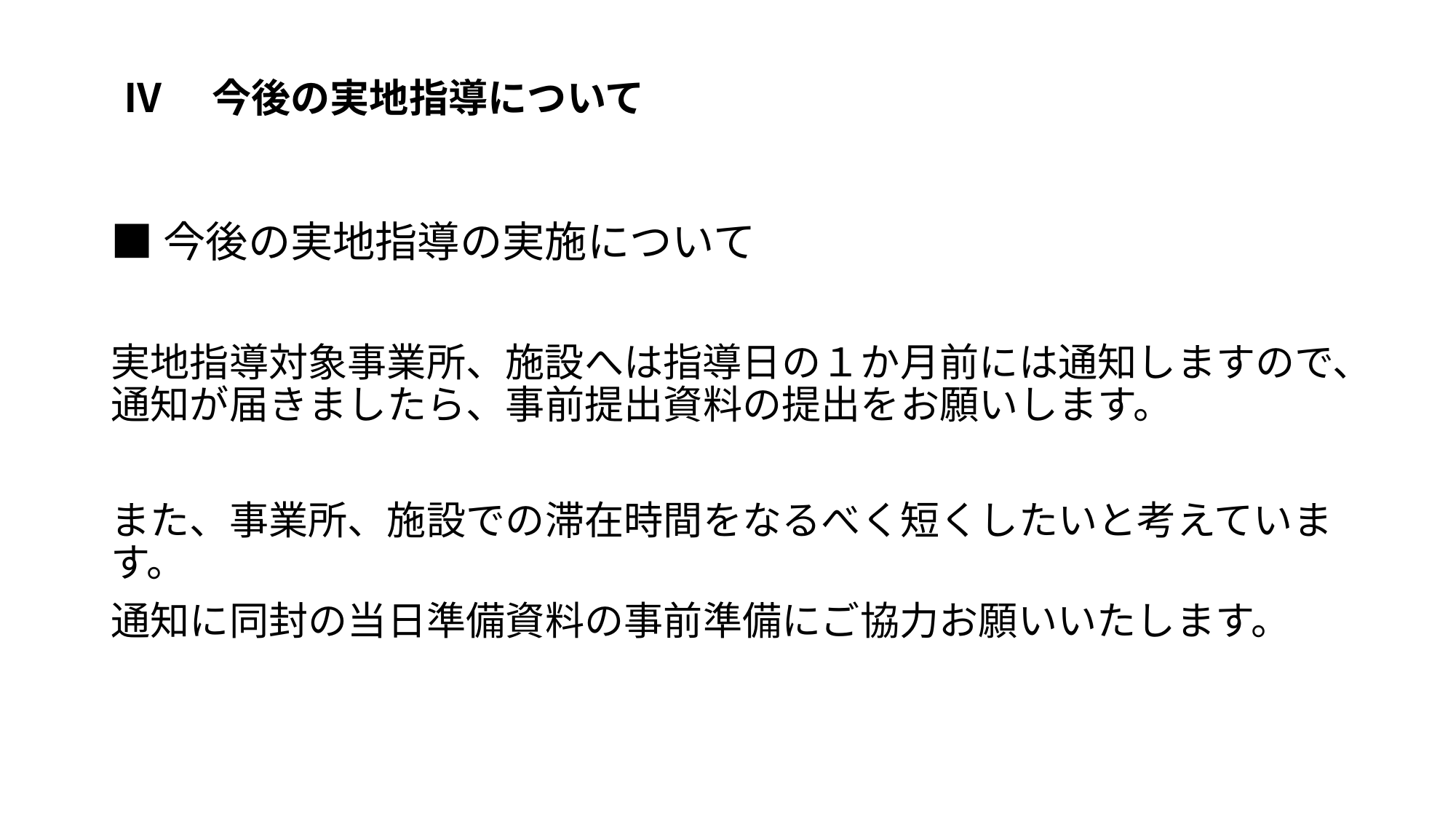

Ⅳ　今後の実地指導について
■今後の実地指導の実施について

実地指導対象事業所、施設へは指導日の１か月前には通知しますので、通知が届きましたら、事前提出資料の提出をお願いします。

また、事業所、施設での滞在時間をなるべく短くしたいと考えています。
通知に同封の当日準備資料の事前準備にご協力お願いいたします。